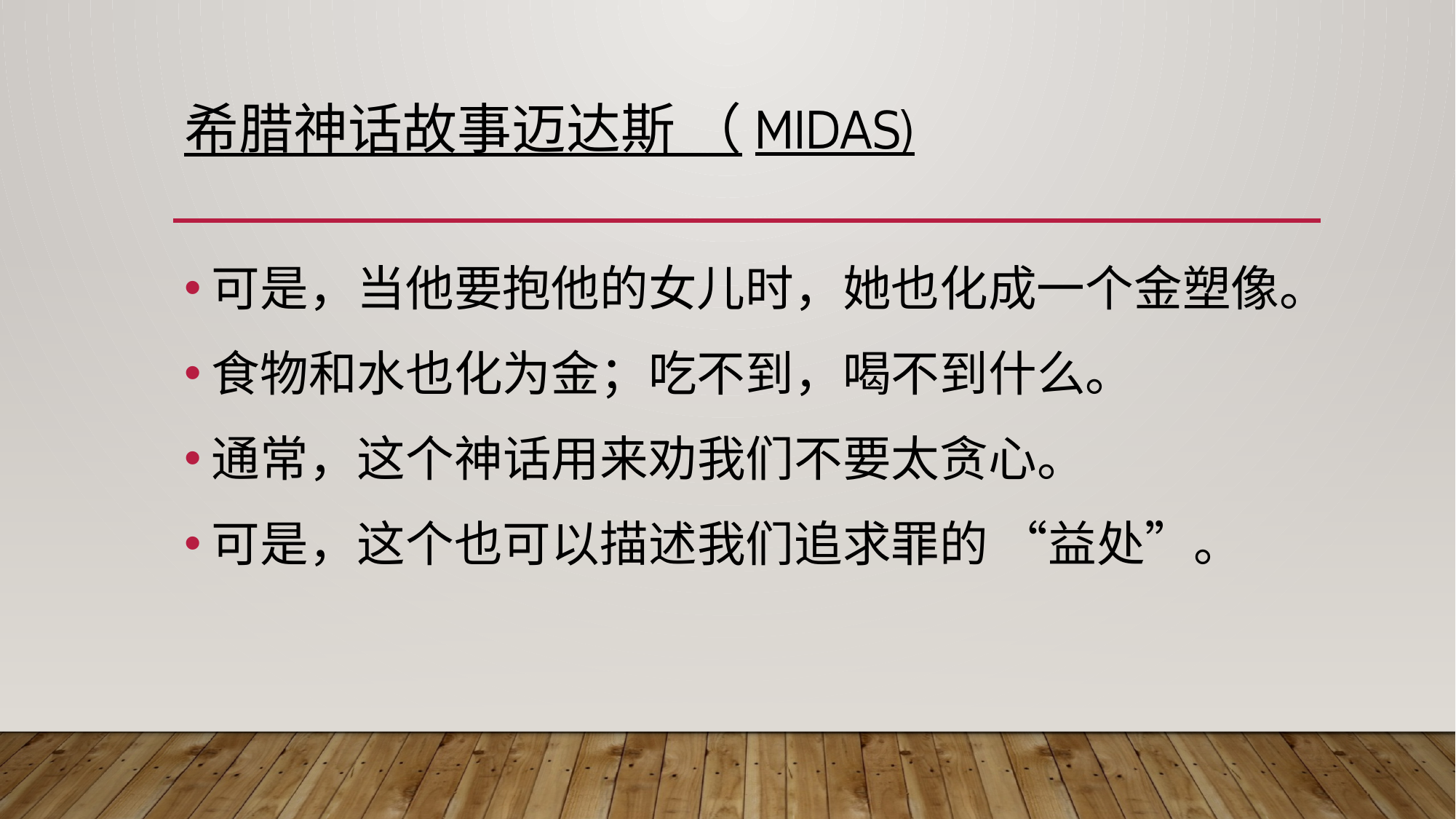

# 希腊神话故事迈达斯 （Midas)
可是，当他要抱他的女儿时，她也化成一个金塑像。
食物和水也化为金；吃不到，喝不到什么。
通常，这个神话用来劝我们不要太贪心。
可是，这个也可以描述我们追求罪的 “益处”。